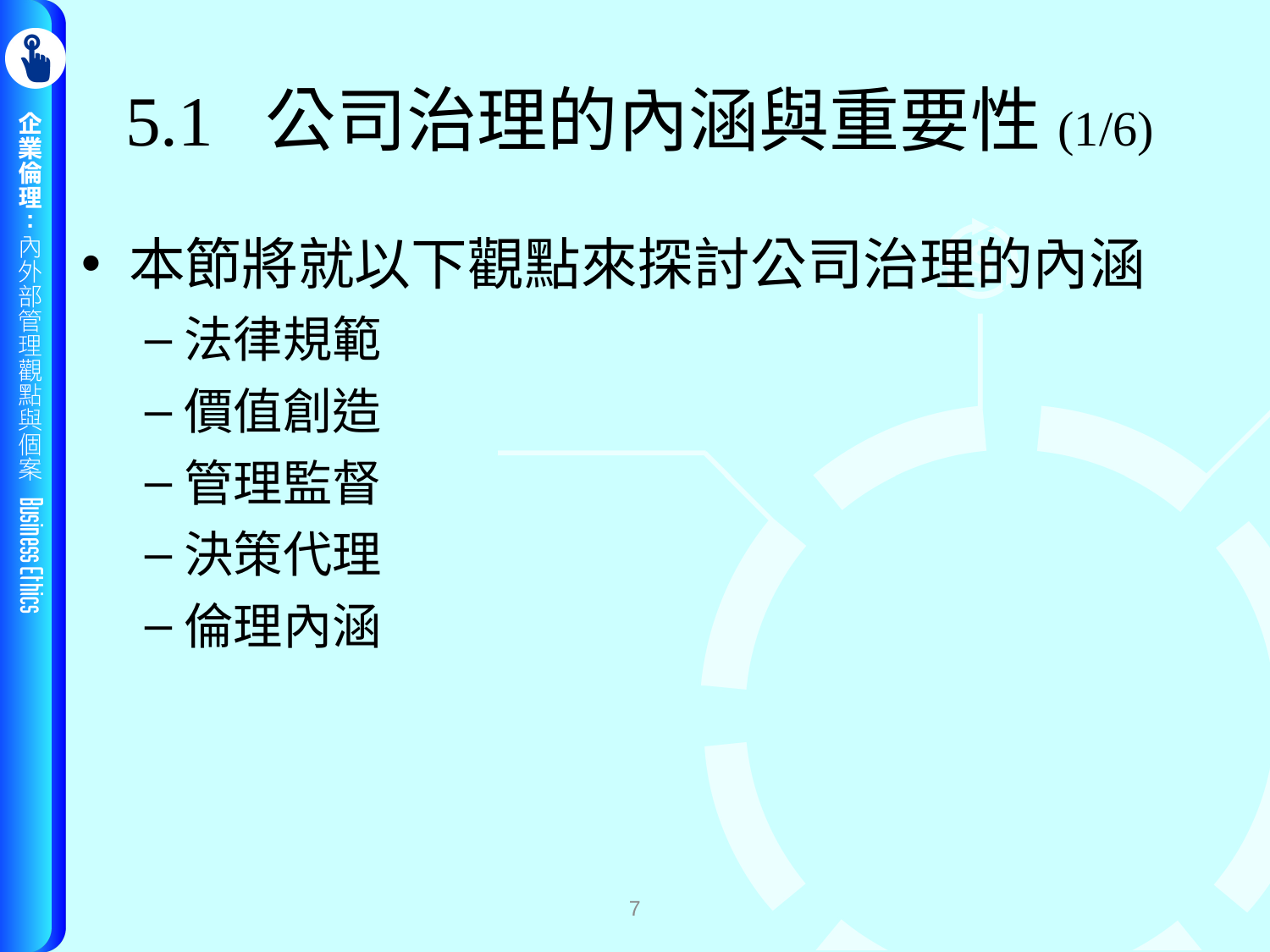

# 5.1  公司治理的內涵與重要性(1/6)
本節將就以下觀點來探討公司治理的內涵
法律規範
價值創造
管理監督
決策代理
倫理內涵

7